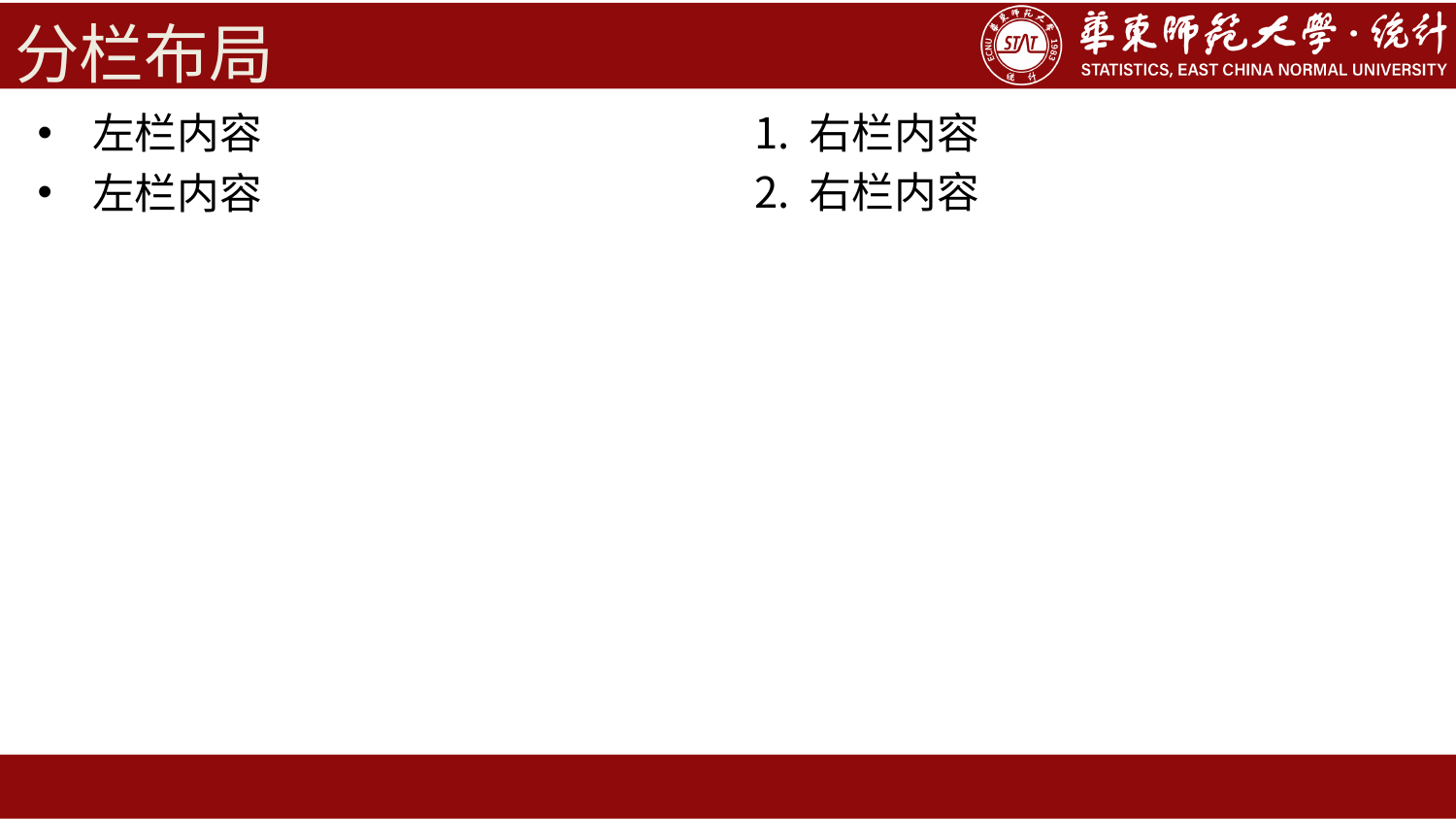

# 分栏布局
右栏内容
右栏内容
左栏内容
左栏内容

12